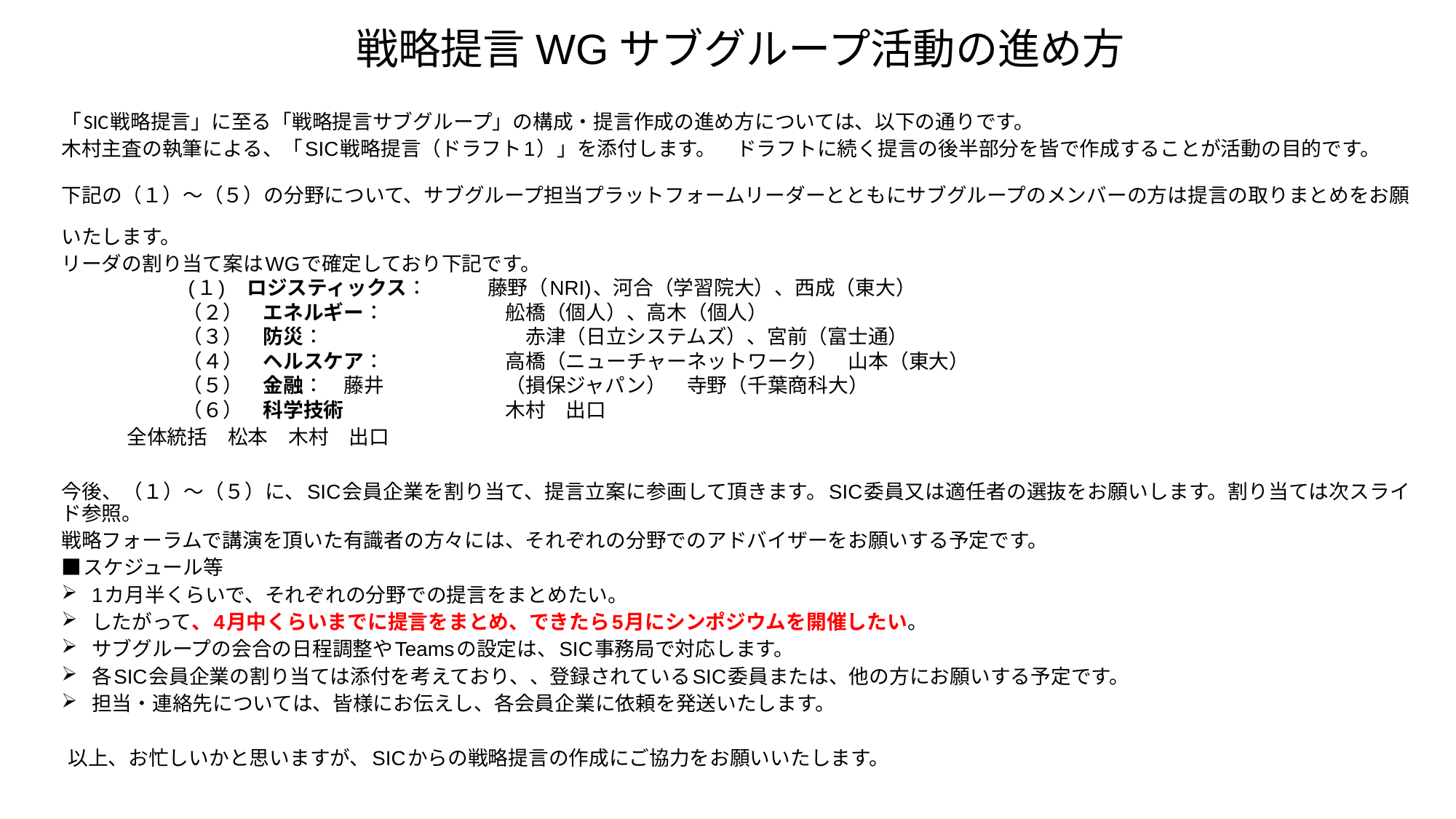

# 戦略提言WGサブグループ活動の進め方
「SIC戦略提言」に至る「戦略提言サブグループ」の構成・提言作成の進め方については、以下の通りです。
木村主査の執筆による、「SIC戦略提言（ドラフト1）」を添付します。　ドラフトに続く提言の後半部分を皆で作成することが活動の目的です。
下記の（１）～（５）の分野について、サブグループ担当プラットフォームリーダーとともにサブグループのメンバーの方は提言の取りまとめをお願いたします。
リーダの割り当て案はWGで確定しており下記です。
 (１)　ロジスティックス：　　　藤野（NRI)、河合（学習院大）、西成（東大）
（２）　エネルギー：　　　　　　舩橋（個人）、高木（個人）
（３）　防災：　　　　　　　　　　赤津（日立システムズ）、宮前（富士通）
（４）　ヘルスケア：　　　　　　高橋（ニューチャーネットワーク）　山本（東大）
（５）　金融：　藤井　　　　　　（損保ジャパン）　寺野（千葉商科大）
（６）　科学技術　　　　　　　　木村　出口
              全体統括　松本　木村　出口

今後、（１）～（５）に、SIC会員企業を割り当て、提言立案に参画して頂きます。SIC委員又は適任者の選抜をお願いします。割り当ては次スライド参照。
戦略フォーラムで講演を頂いた有識者の方々には、それぞれの分野でのアドバイザーをお願いする予定です。
■スケジュール等
1カ月半くらいで、それぞれの分野での提言をまとめたい。
したがって、4月中くらいまでに提言をまとめ、できたら5月にシンポジウムを開催したい。
サブグループの会合の日程調整やTeamsの設定は、SIC事務局で対応します。
各SIC会員企業の割り当ては添付を考えており、、登録されているSIC委員または、他の方にお願いする予定です。
担当・連絡先については、皆様にお伝えし、各会員企業に依頼を発送いたします。

 以上、お忙しいかと思いますが、SICからの戦略提言の作成にご協力をお願いいたします。